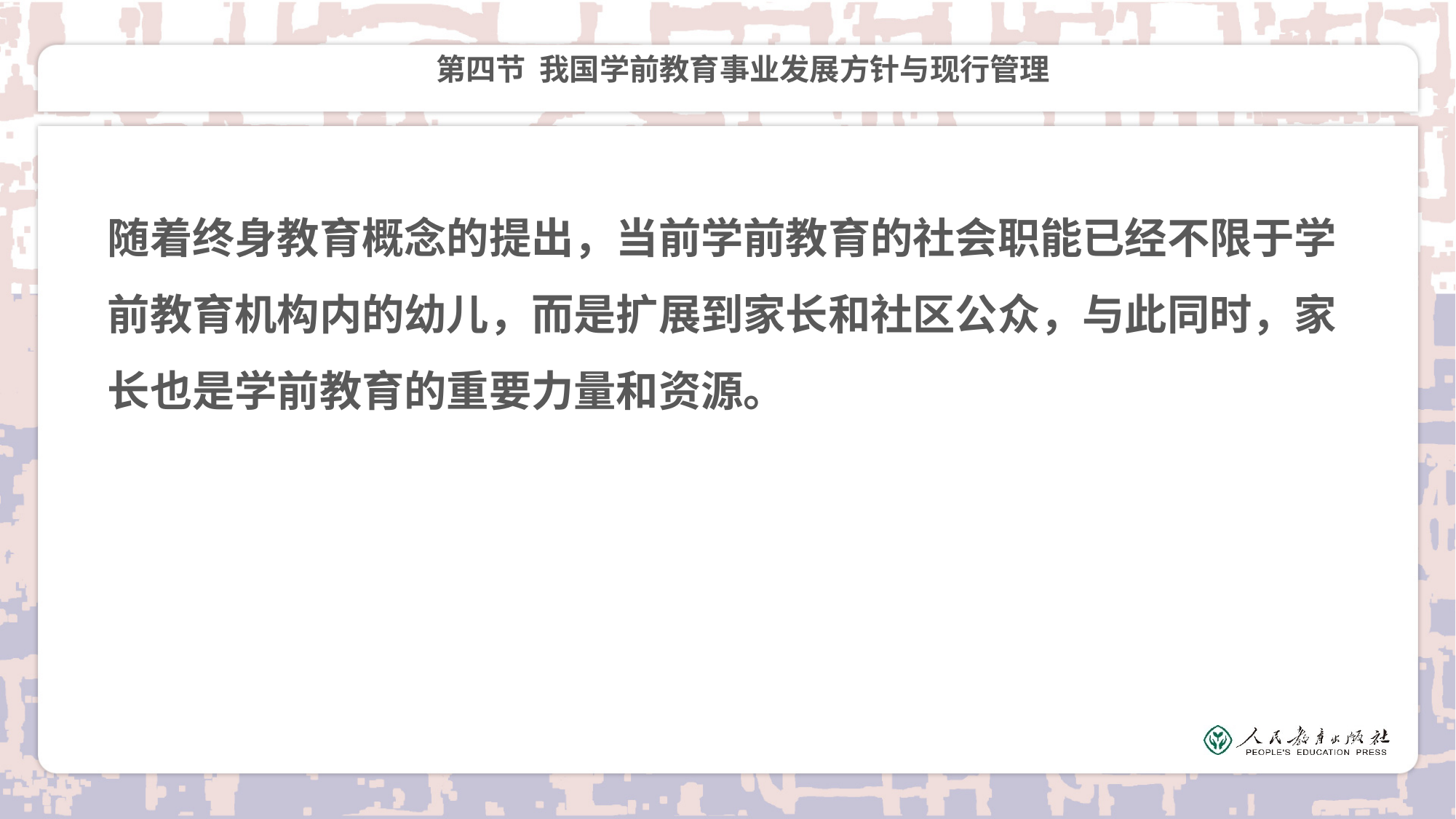

# 第四节  我国学前教育事业发展方针与现行管理
随着终身教育概念的提出，当前学前教育的社会职能已经不限于学前教育机构内的幼儿，而是扩展到家长和社区公众，与此同时，家长也是学前教育的重要力量和资源。